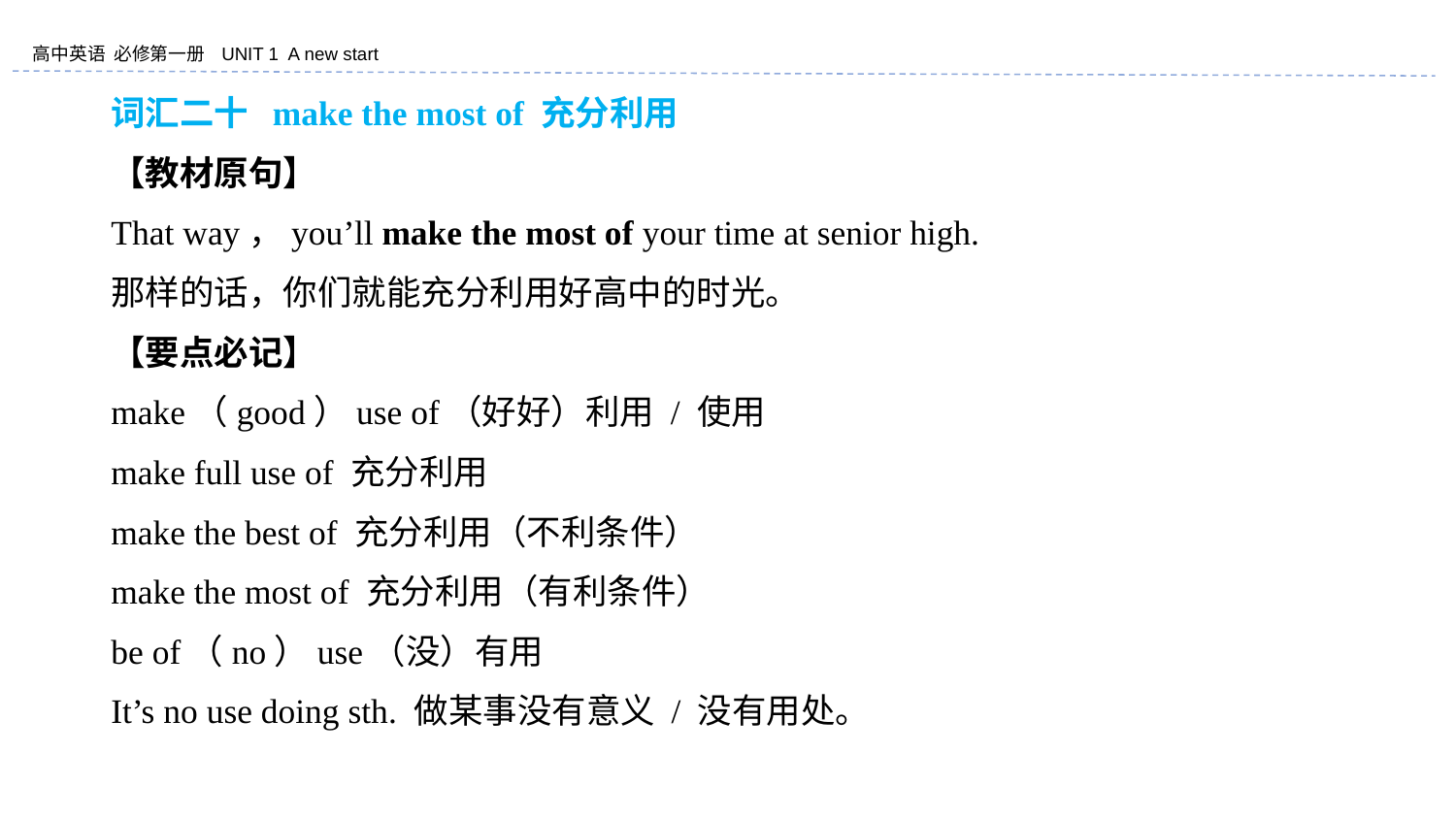

词汇二十  make the most of 充分利用
【教材原句】
That way，you’ll make the most of your time at senior high.
那样的话，你们就能充分利用好高中的时光。
【要点必记】
make（good）use of（好好）利用 / 使用
make full use of 充分利用
make the best of 充分利用（不利条件）
make the most of 充分利用（有利条件）
be of（no）use（没）有用
It’s no use doing sth. 做某事没有意义 / 没有用处。